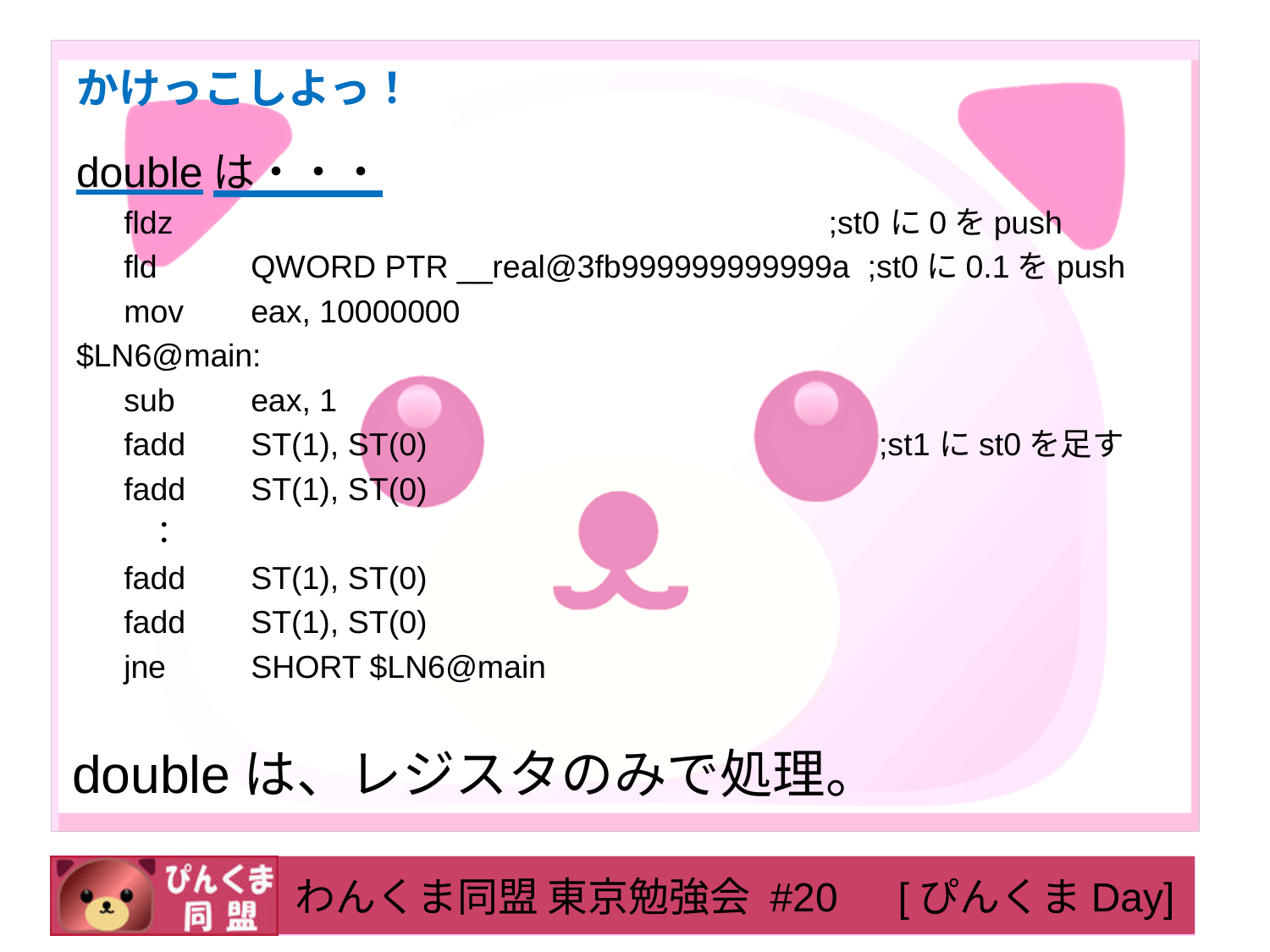

# かけっこしよっ！
doubleは・・・
	fldz                                                                          ;st0に0をpush
	fld	QWORD PTR __real@3fb999999999999a  ;st0に0.1をpush
	mov	eax, 10000000
$LN6@main:
	sub	eax, 1
	fadd	ST(1), ST(0)                                                   ;st1にst0を足す
	fadd	ST(1), ST(0)
         ：
	fadd	ST(1), ST(0)
	fadd	ST(1), ST(0)
	jne	SHORT $LN6@main
doubleは、レジスタのみで処理。